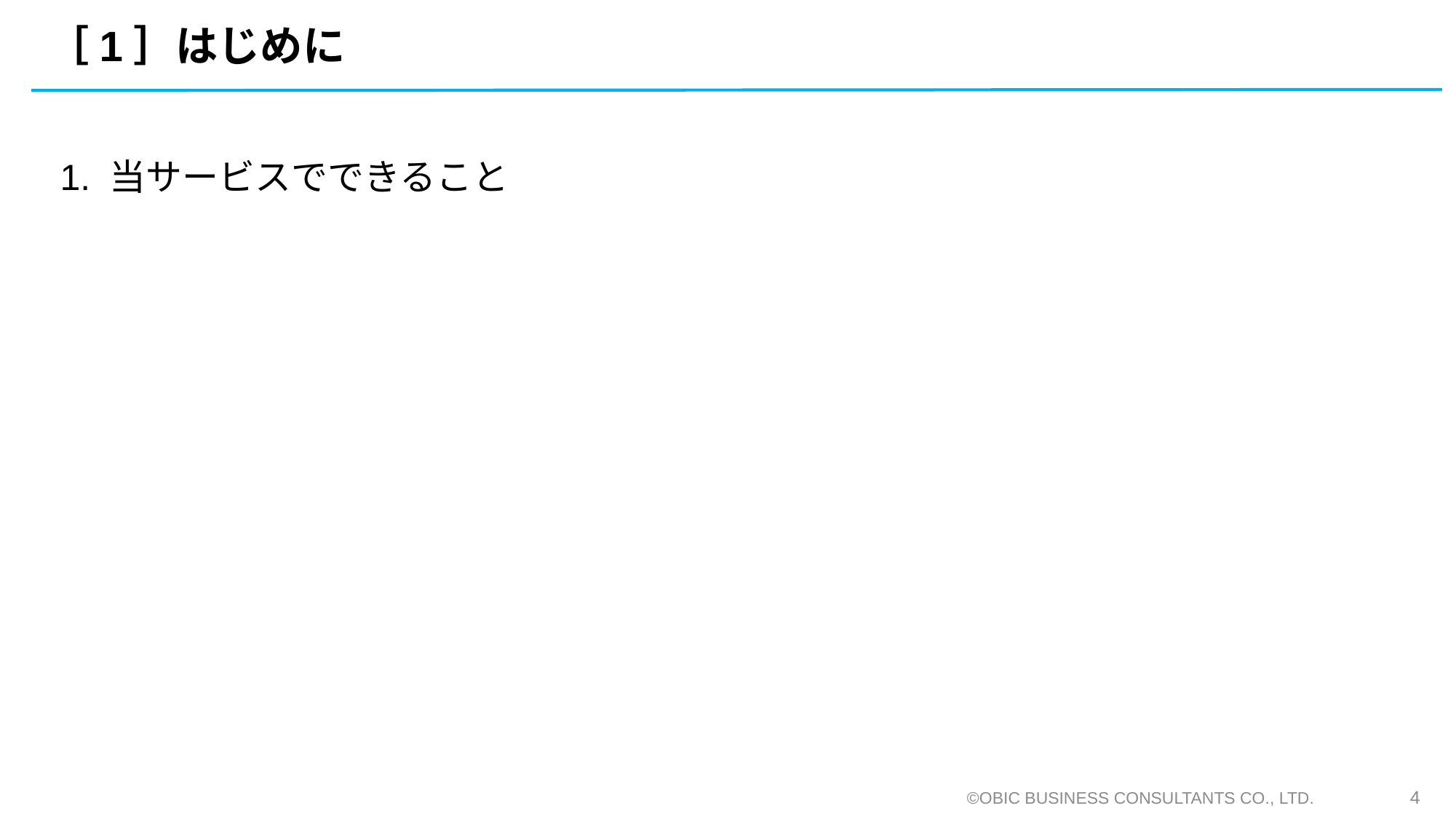

# ［1］はじめに

1. 当サービスでできること

©OBIC BUSINESS CONSULTANTS CO., LTD.
4